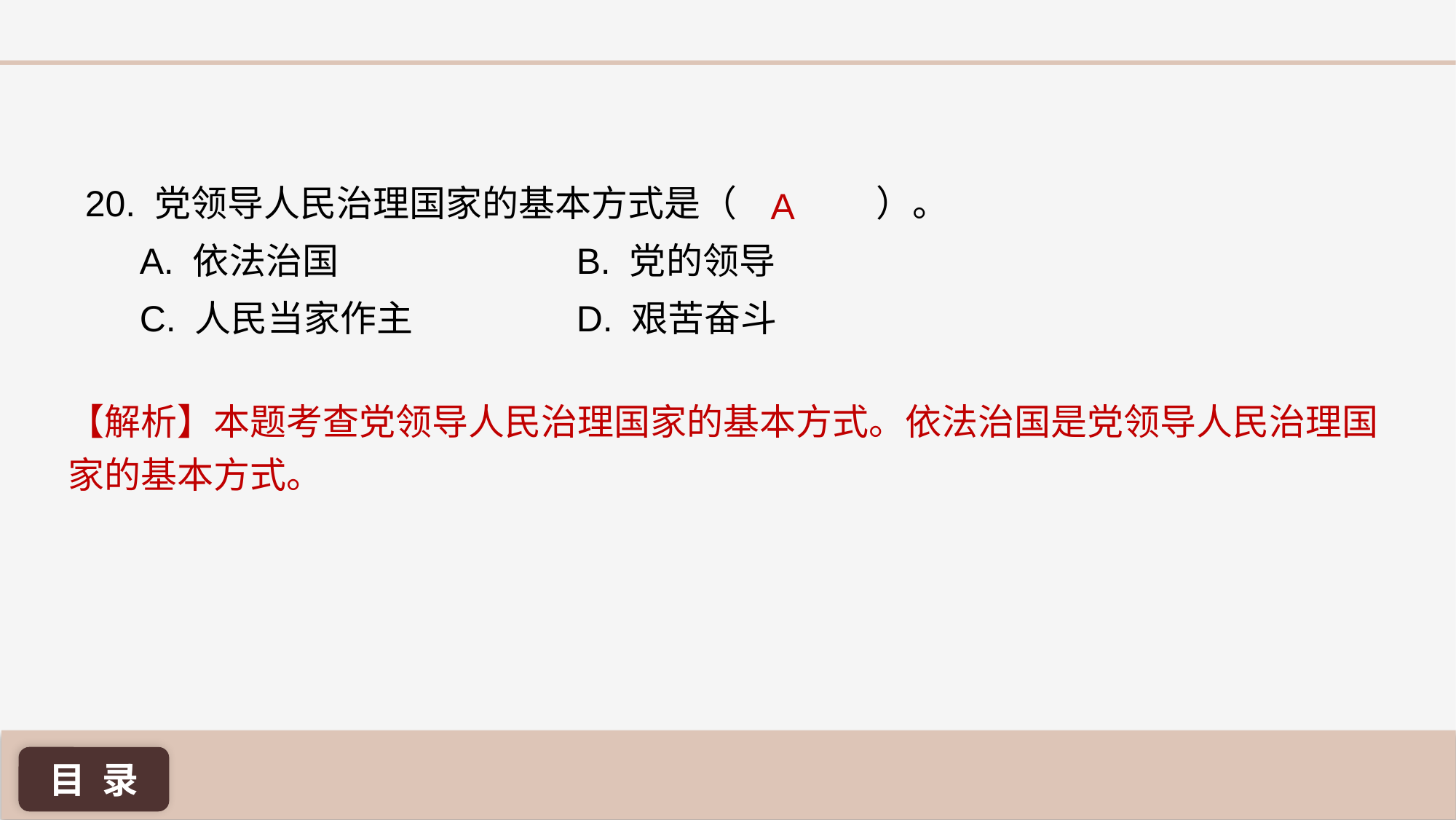

20. 党领导人民治理国家的基本方式是（	          ）。
A. 依法治国 			B. 党的领导
C. 人民当家作主 		D. 艰苦奋斗
A
【解析】本题考查党领导人民治理国家的基本方式。依法治国是党领导人民治理国家的基本方式。